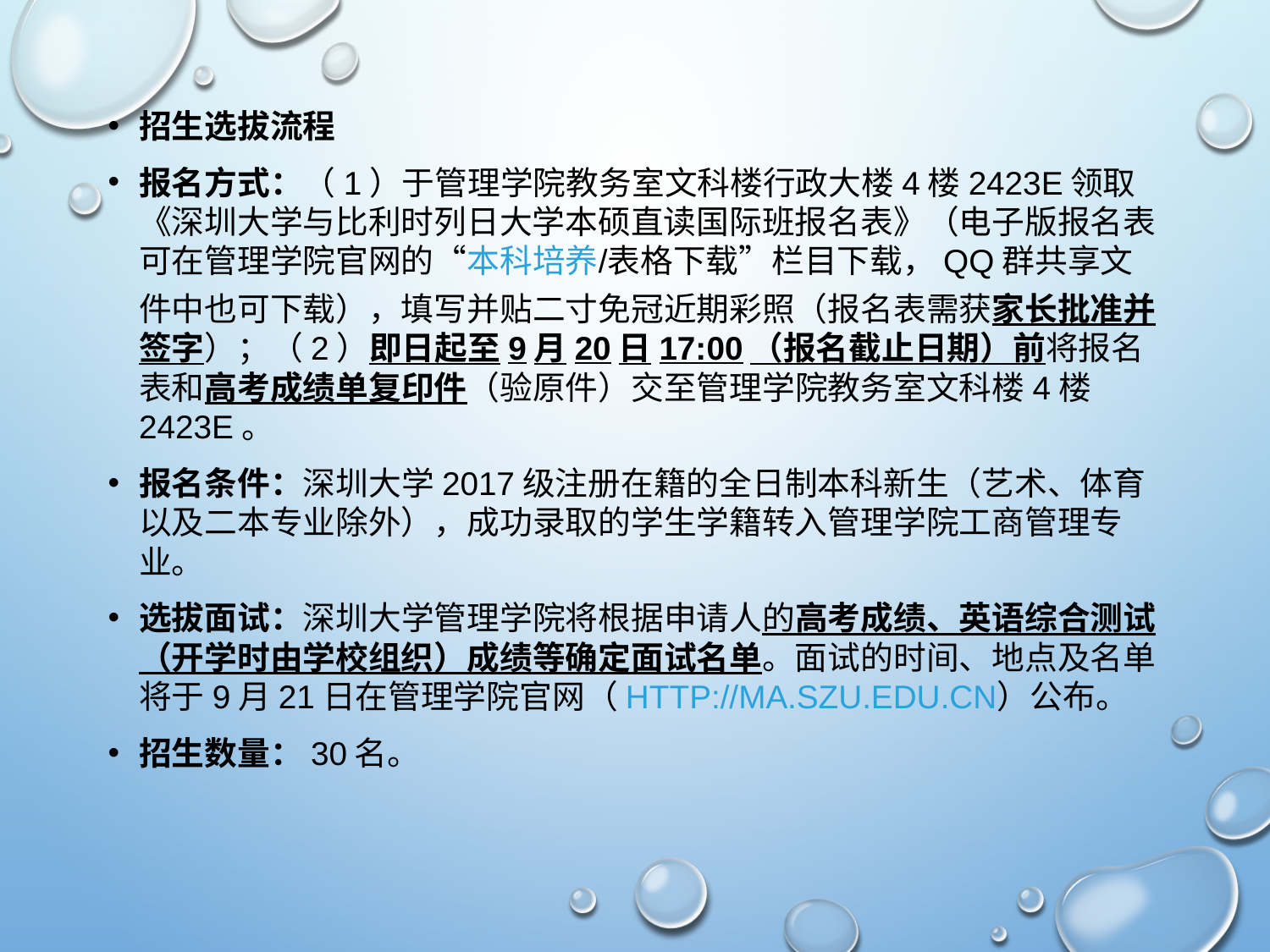

招生选拔流程
报名方式：（1）于管理学院教务室文科楼行政大楼4楼2423E领取《深圳大学与比利时列日大学本硕直读国际班报名表》（电子版报名表可在管理学院官网的“本科培养/表格下载”栏目下载，QQ群共享文件中也可下载），填写并贴二寸免冠近期彩照（报名表需获家长批准并签字）；（2）即日起至9月20日17:00（报名截止日期）前将报名表和高考成绩单复印件（验原件）交至管理学院教务室文科楼4楼2423E。
报名条件：深圳大学2017级注册在籍的全日制本科新生（艺术、体育以及二本专业除外），成功录取的学生学籍转入管理学院工商管理专业。
选拔面试：深圳大学管理学院将根据申请人的高考成绩、英语综合测试（开学时由学校组织）成绩等确定面试名单。面试的时间、地点及名单将于9月21日在管理学院官网（HTTP://MA.SZU.EDU.CN）公布。
招生数量：30名。